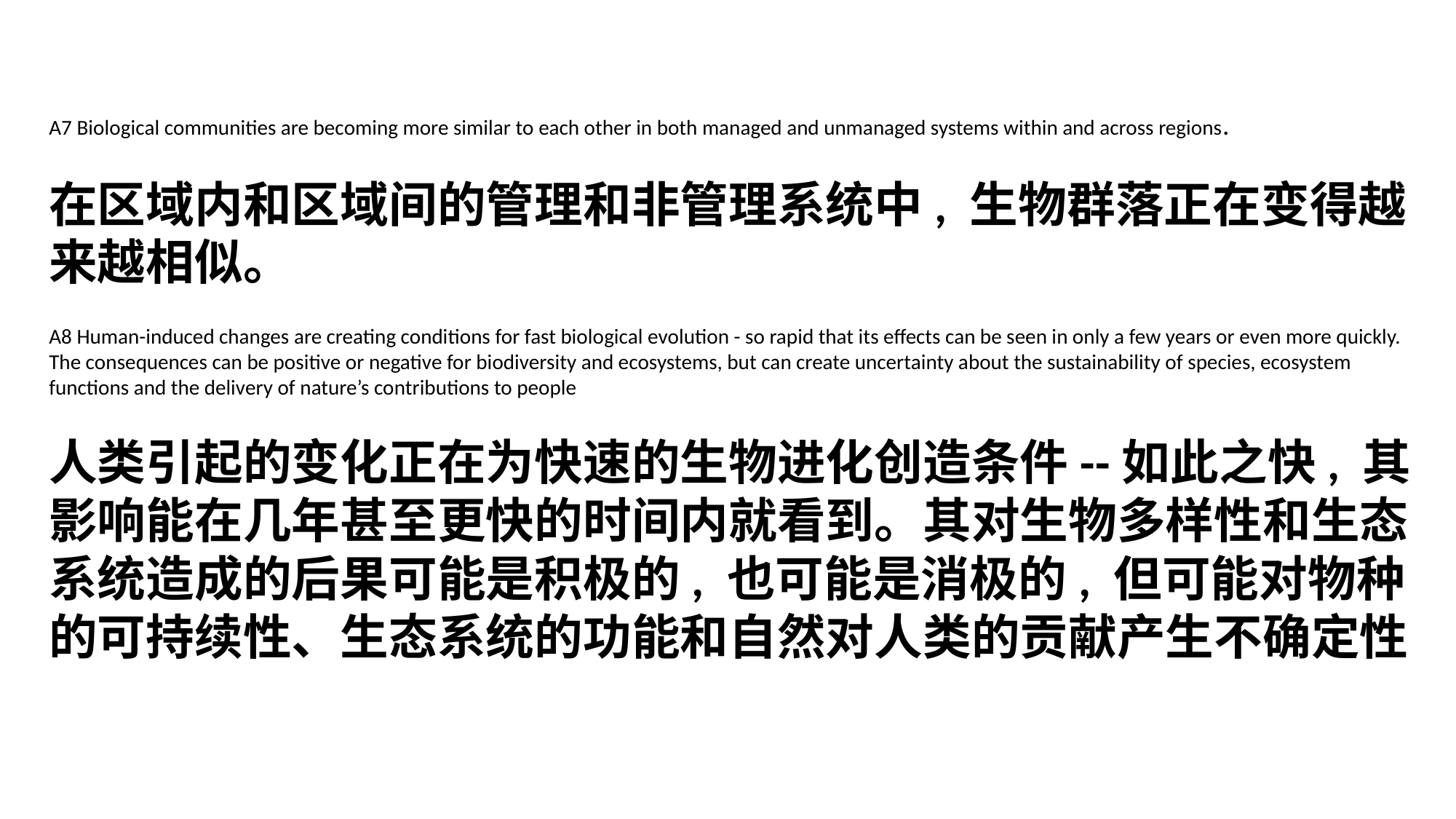

A7 Biological communities are becoming more similar to each other in both managed and unmanaged systems within and across regions.

在区域内和区域间的管理和非管理系统中, 生物群落正在变得越来越相似。

A8 Human-induced changes are creating conditions for fast biological evolution - so rapid that its effects can be seen in only a few years or even more quickly. The consequences can be positive or negative for biodiversity and ecosystems, but can create uncertainty about the sustainability of species, ecosystem functions and the delivery of nature’s contributions to people

人类引起的变化正在为快速的生物进化创造条件--如此之快, 其影响能在几年甚至更快的时间内就看到。其对生物多样性和生态系统造成的后果可能是积极的, 也可能是消极的, 但可能对物种的可持续性、生态系统的功能和自然对人类的贡献产生不确定性